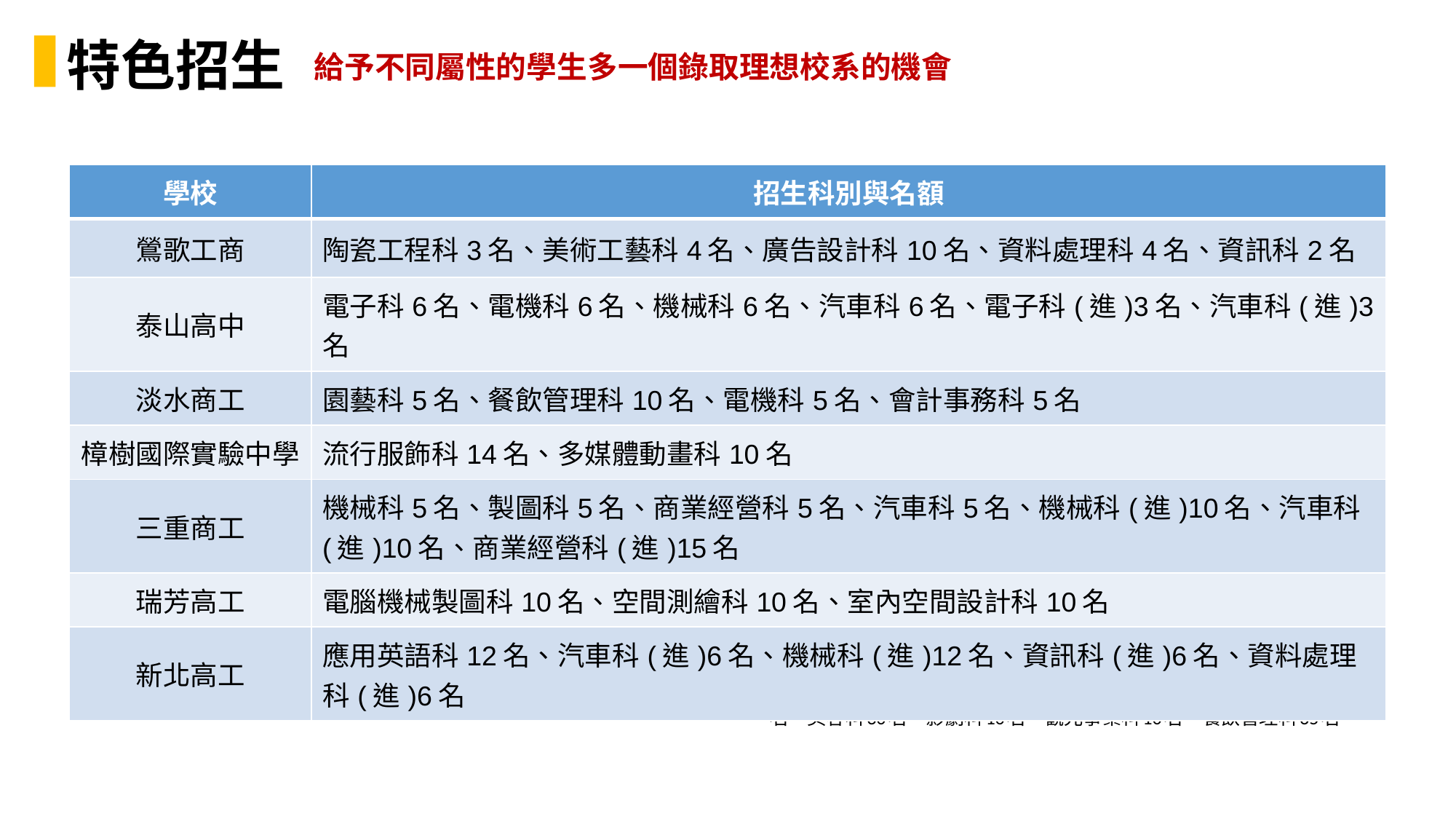

特色招生

給予不同屬性的學生多一個錄取理想校系的機會
| 學校 | 招生科別與名額 |
| --- | --- |
| 鶯歌工商 | 陶瓷工程科3名、美術工藝科4名、廣告設計科10名、資料處理科4名、資訊科2名 |
| 泰山高中 | 電子科6名、電機科6名、機械科6名、汽車科6名、電子科(進)3名、汽車科(進)3名 |
| 淡水商工 | 園藝科5名、餐飲管理科10名、電機科5名、會計事務科5名 |
| 樟樹國際實驗中學 | 流行服飾科14名、多媒體動畫科10名 |
| 三重商工 | 機械科5名、製圖科5名、商業經營科5名、汽車科5名、機械科(進)10名、汽車科(進)10名、商業經營科(進)15名 |
| 瑞芳高工 | 電腦機械製圖科10名、空間測繪科10名、室內空間設計科10名 |
| 新北高工 | 應用英語科12名、汽車科(進)6名、機械科(進)12名、資訊科(進)6名、資料處理科(進)6名 |
私立智光商工：
多媒體設計科20名、餐飲管理科45名、機械科20名。
私立復興商工：
美工科90名、廣告設計科90名、室內設計科45名、資料處理科10名、美術科45名。
私立南強工商：
汽車科15名、資訊科10名、觀光事業科10名、電影電視科10名、戲劇科10名、表演藝術科15名。
私立能仁家商：
美容科45名。

私立莊敬工家：
資訊科10名、資料處理科20名、美容科20名、流行服飾科10名、幼兒保育科10名、農場經
營科10名、園藝科10名、餐飲管理科50名、多媒體動畫科10名、電影電視科10名、表演藝
術科50名、音樂科10名。
私立樹人家商：
資料處理科15名、商業經營科5名、電子商務科5名、幼兒保育科10名、美容科30名、影劇科10名、觀光事業科10名、餐飲管理科65名。